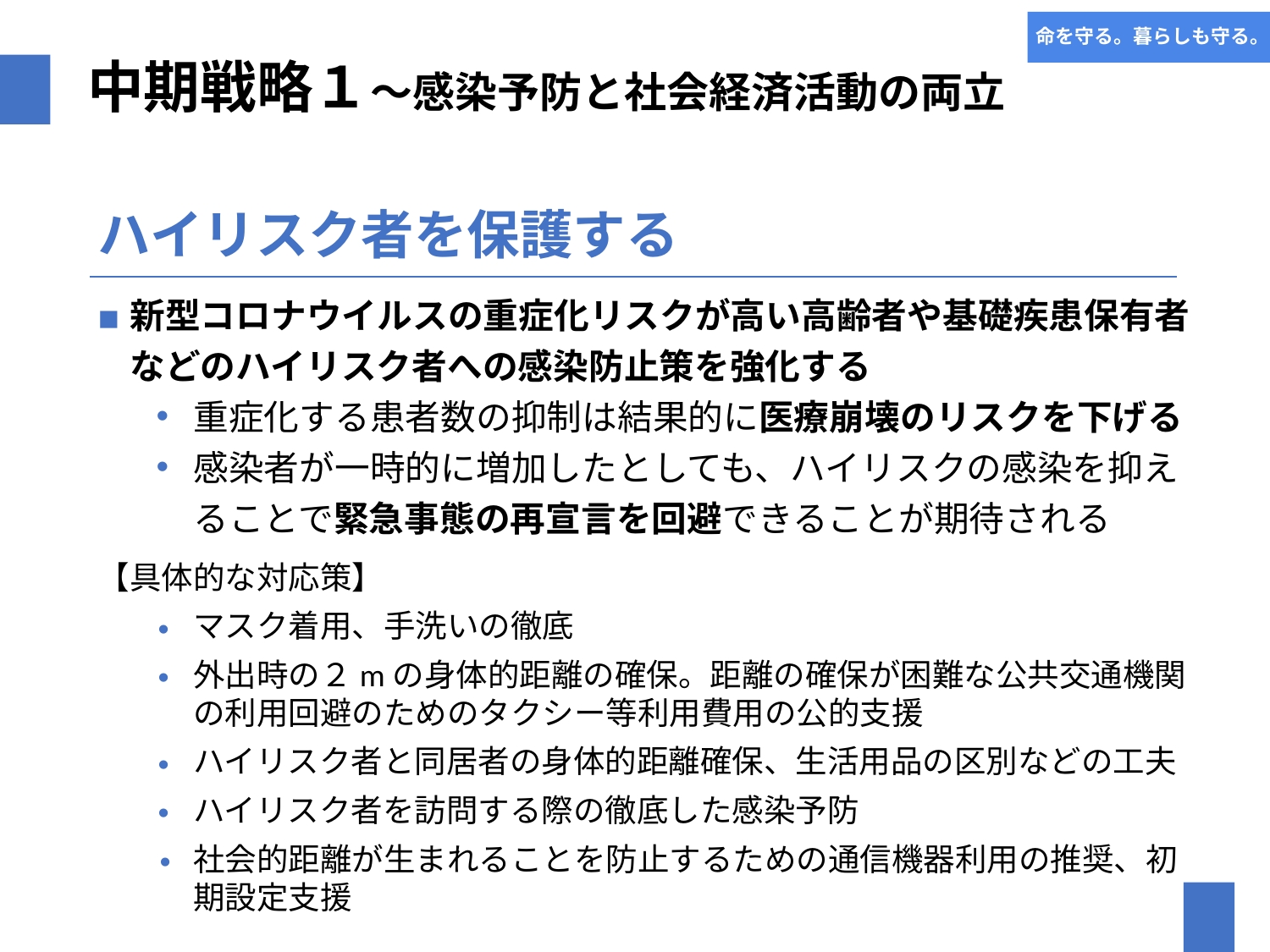

# 命を守る。暮らしも守る。
中期戦略１〜感染予防と社会経済活動の両立
ハイリスク者を保護する

新型コロナウイルスの重症化リスクが高い高齢者や基礎疾患保有者などのハイリスク者への感染防止策を強化する
重症化する患者数の抑制は結果的に医療崩壊のリスクを下げる
感染者が一時的に増加したとしても、ハイリスクの感染を抑えることで緊急事態の再宣言を回避できることが期待される

【具体的な対応策】
マスク着用、手洗いの徹底
外出時の２mの身体的距離の確保。距離の確保が困難な公共交通機関の利用回避のためのタクシー等利用費用の公的支援
ハイリスク者と同居者の身体的距離確保、生活用品の区別などの工夫
ハイリスク者を訪問する際の徹底した感染予防
社会的距離が生まれることを防止するための通信機器利用の推奨、初期設定支援